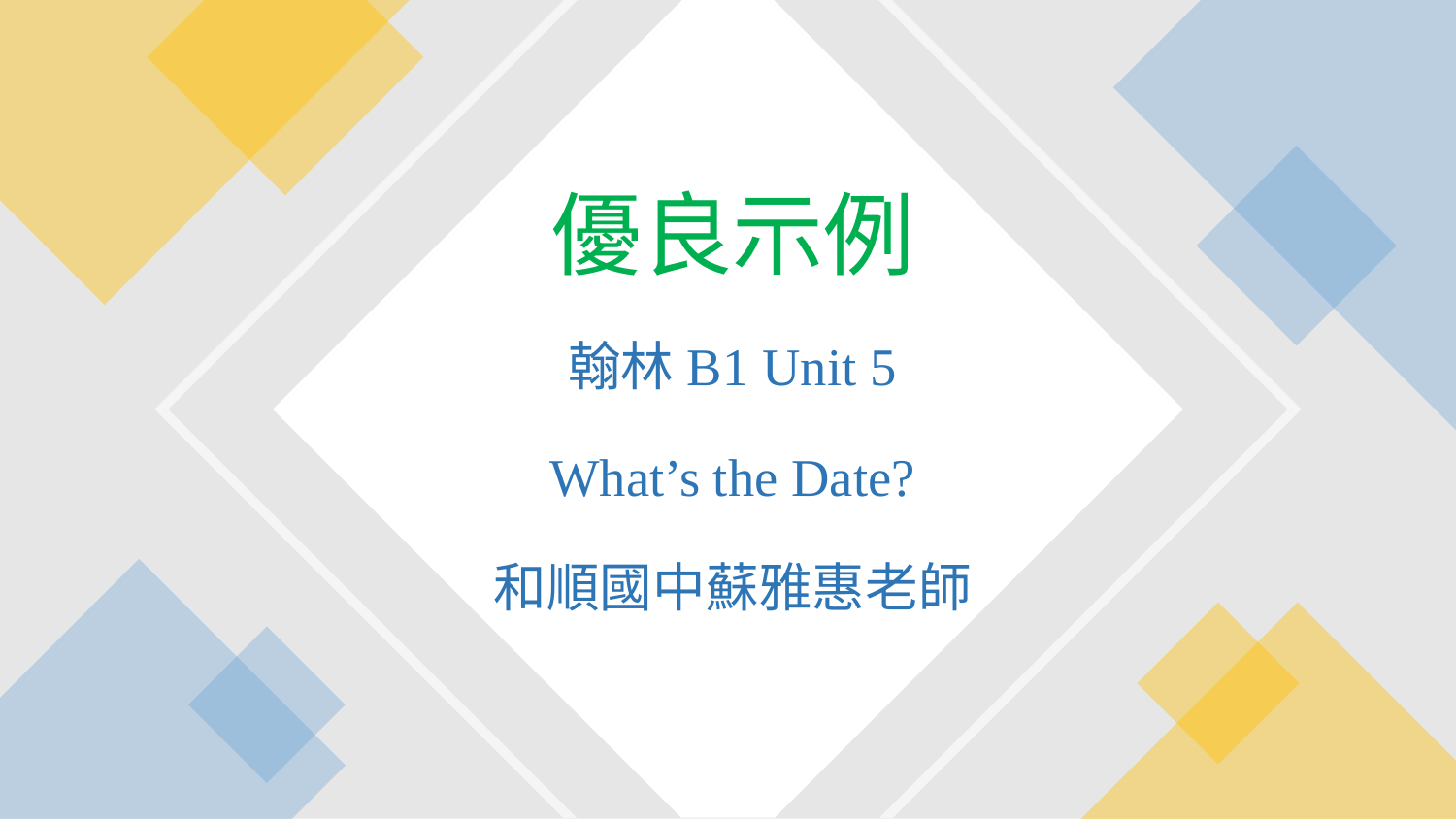

優良示例
翰林B1 Unit 5
What’s the Date?
和順國中蘇雅惠老師